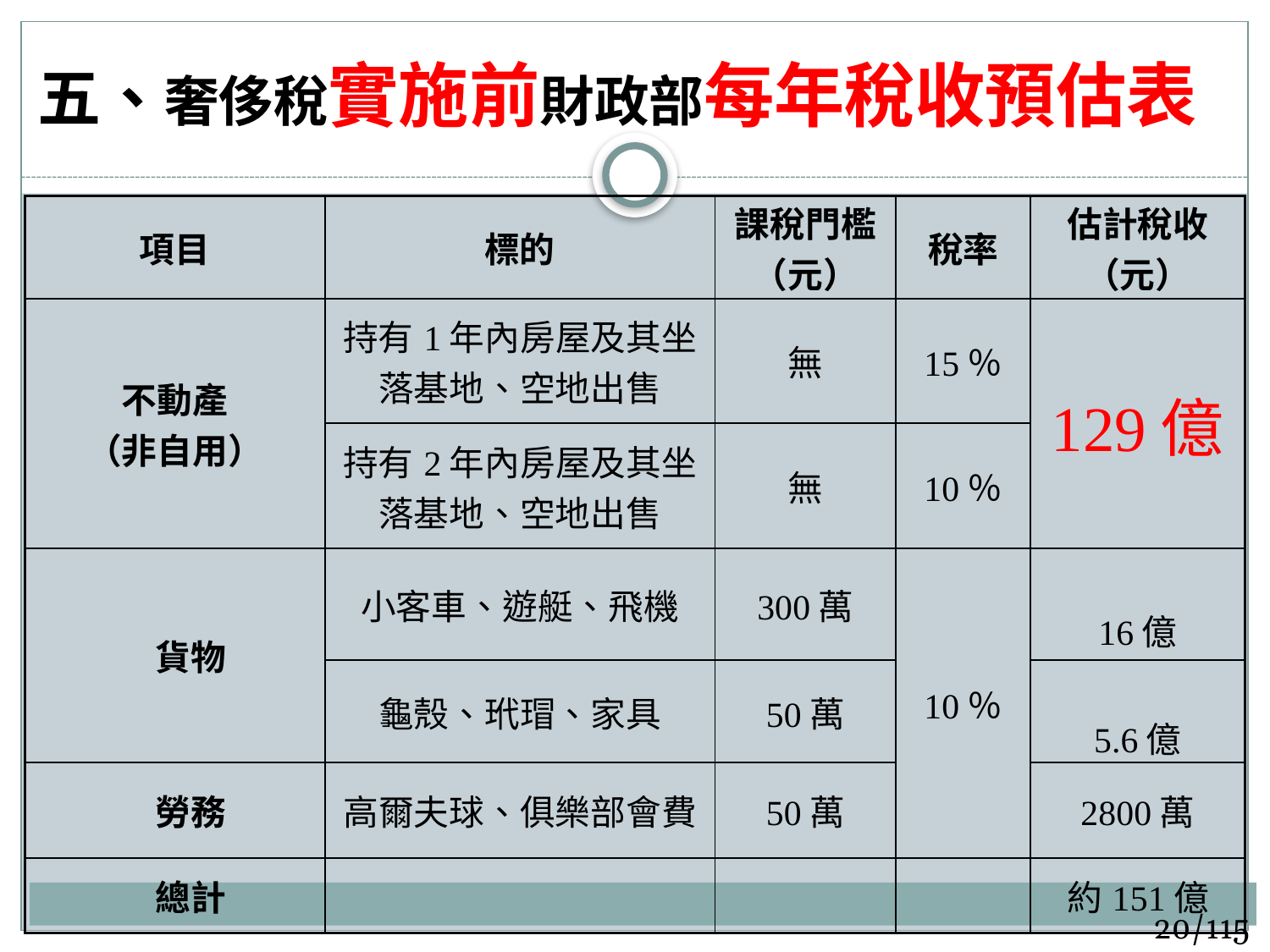

# 五、奢侈稅實施前財政部每年稅收預估表
| 項目 | 標的 | 課稅門檻（元） | 稅率 | 估計稅收（元） |
| --- | --- | --- | --- | --- |
| 不動產 （非自用） | 持有1年內房屋及其坐落基地、空地出售 | 無 | 15％ | 129億 |
|  | 持有2年內房屋及其坐落基地、空地出售 | 無 | 10％ |  |
| 貨物 | 小客車、遊艇、飛機 | 300萬 | 10％ | 16億 |
|  | 龜殼、玳瑁、家具 | 50萬 |  | 5.6億 |
| 勞務 | 高爾夫球、俱樂部會費 | 50萬 |  | 2800萬 |
| 總計 |  |  |  | 約151億 |